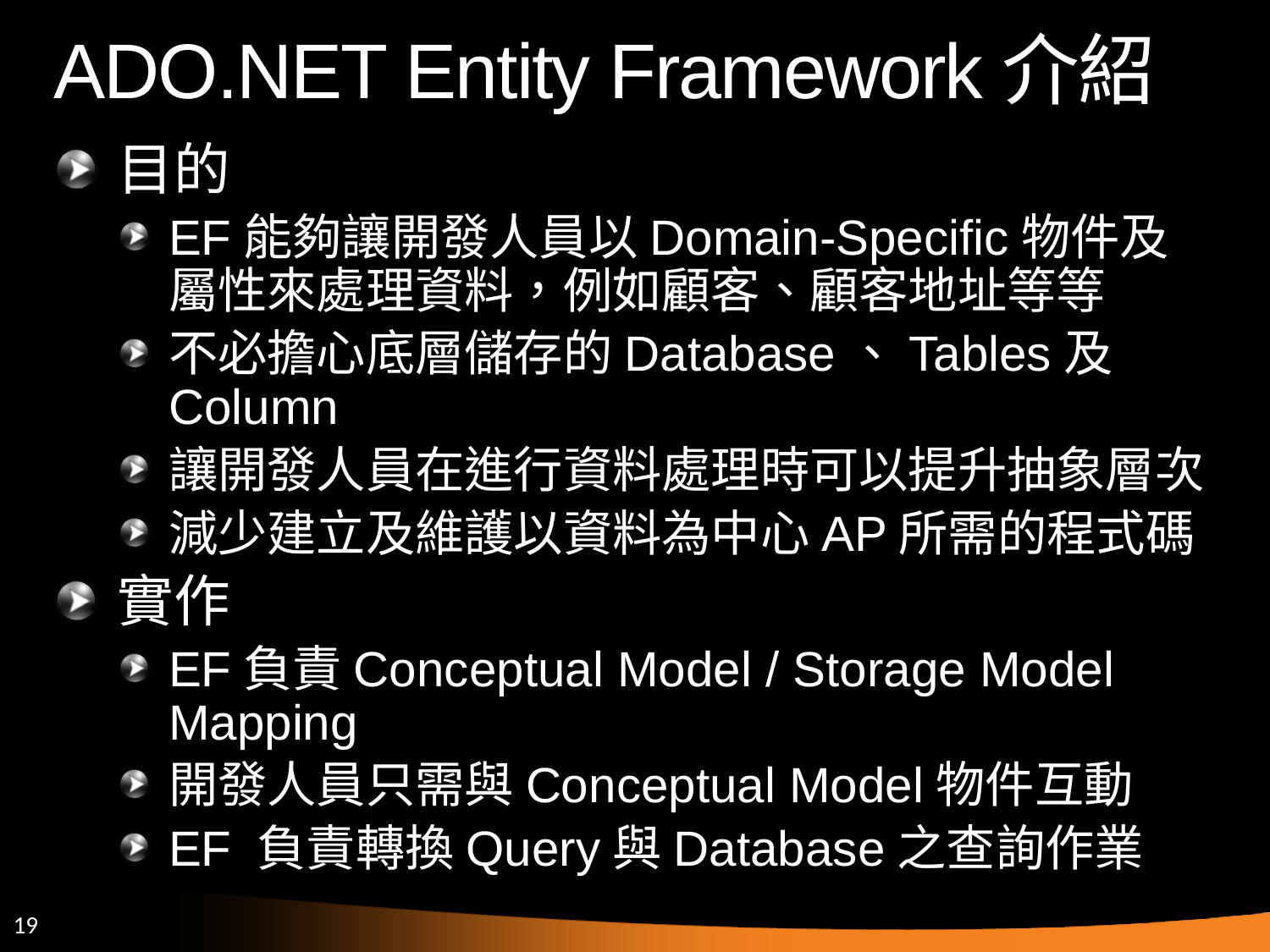

# ADO.NET Entity Framework介紹
目的
EF能夠讓開發人員以Domain-Specific物件及屬性來處理資料，例如顧客、顧客地址等等
不必擔心底層儲存的Database、Tables及Column
讓開發人員在進行資料處理時可以提升抽象層次
減少建立及維護以資料為中心AP所需的程式碼
實作
EF負責Conceptual Model / Storage Model Mapping
開發人員只需與Conceptual Model物件互動
EF 負責轉換Query與Database之查詢作業